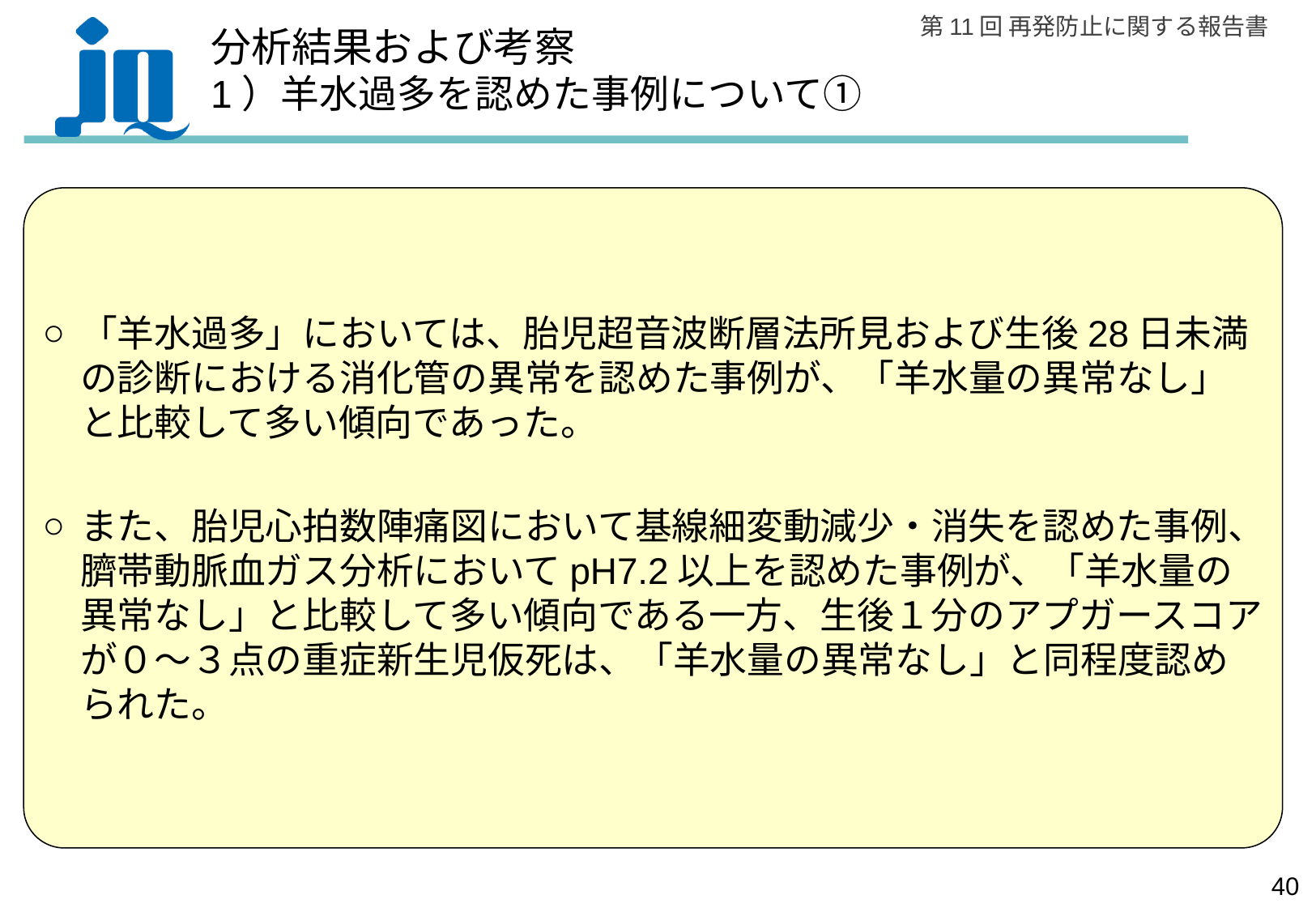

分析結果および考察
1）羊水過多を認めた事例について①
「羊水過多」においては、胎児超音波断層法所見および生後28日未満の診断における消化管の異常を認めた事例が、「羊水量の異常なし」と比較して多い傾向であった。

また、胎児心拍数陣痛図において基線細変動減少・消失を認めた事例、臍帯動脈血ガス分析においてpH7.2以上を認めた事例が、「羊水量の異常なし」と比較して多い傾向である一方、生後１分のアプガースコアが０～３点の重症新生児仮死は、「羊水量の異常なし」と同程度認められた。
40